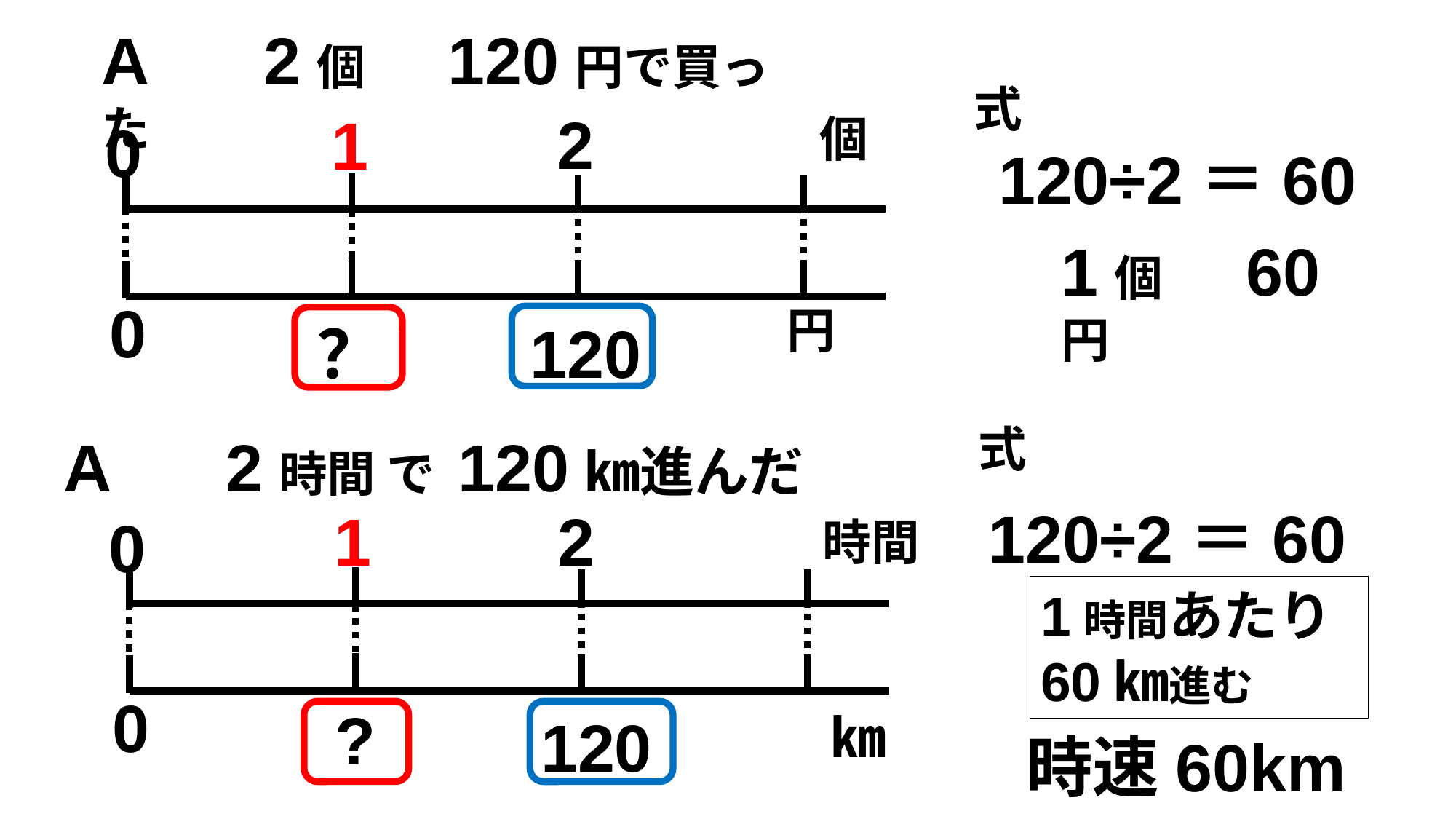

A　 2個　120円で買った
式
2
1
個
0
120÷2＝60
1個　60円
0
円

120
？

式
A　 2時間 で 120㎞進んだ
120÷2＝60
2
1
0
時間
1時間あたり
60㎞進む
0
?
㎞
120

時速60km